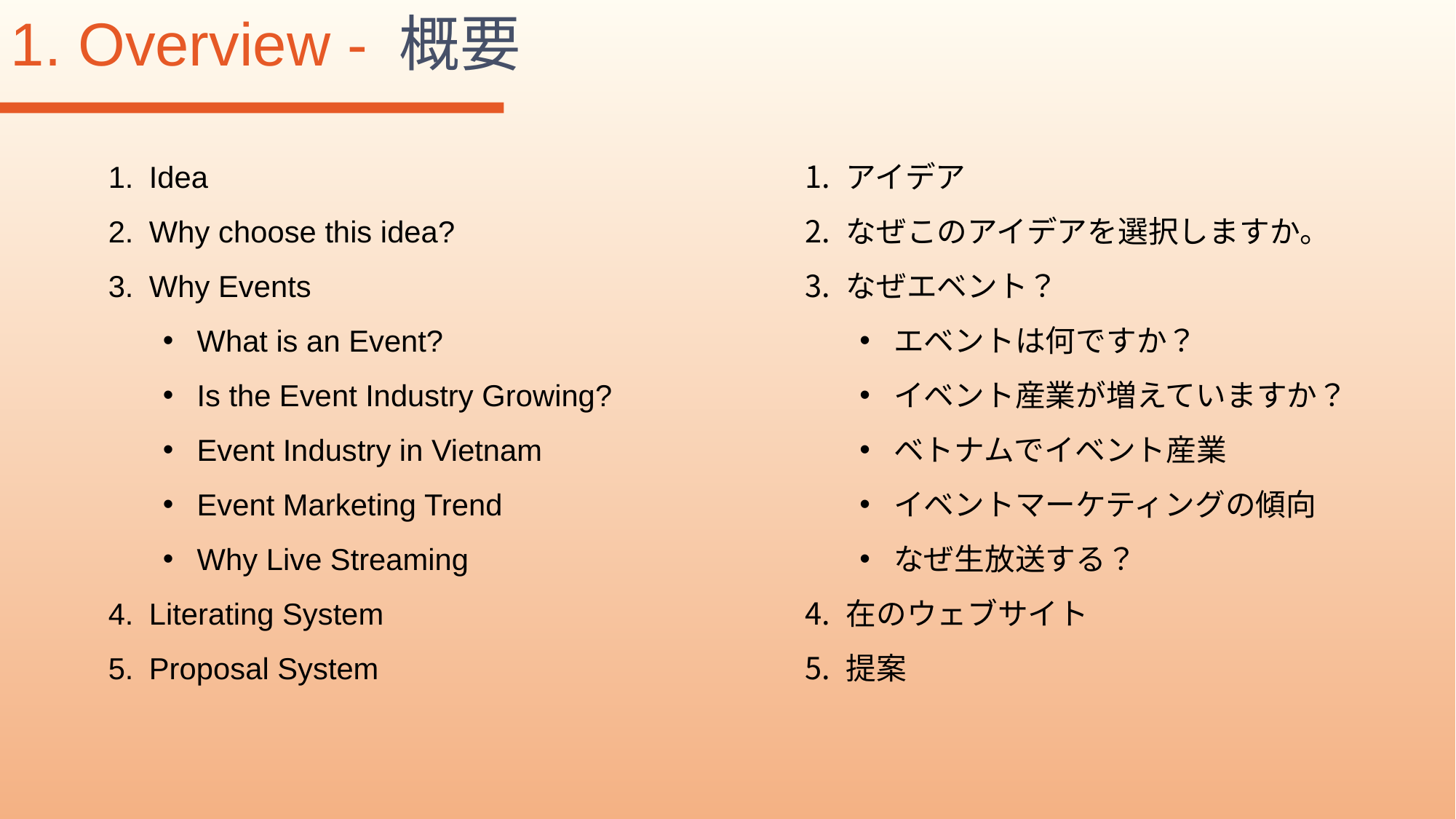

1. Overview - 概要

Idea
Why choose this idea?
Why Events
What is an Event?
Is the Event Industry Growing?
Event Industry in Vietnam
Event Marketing Trend
Why Live Streaming
Literating System
Proposal System
アイデア
なぜこのアイデアを選択しますか。
なぜエベント？
エベントは何ですか？
イベント産業が増えていますか？
ベトナムでイベント産業
イベントマーケティングの傾向
なぜ生放送する？
在のウェブサイト
提案